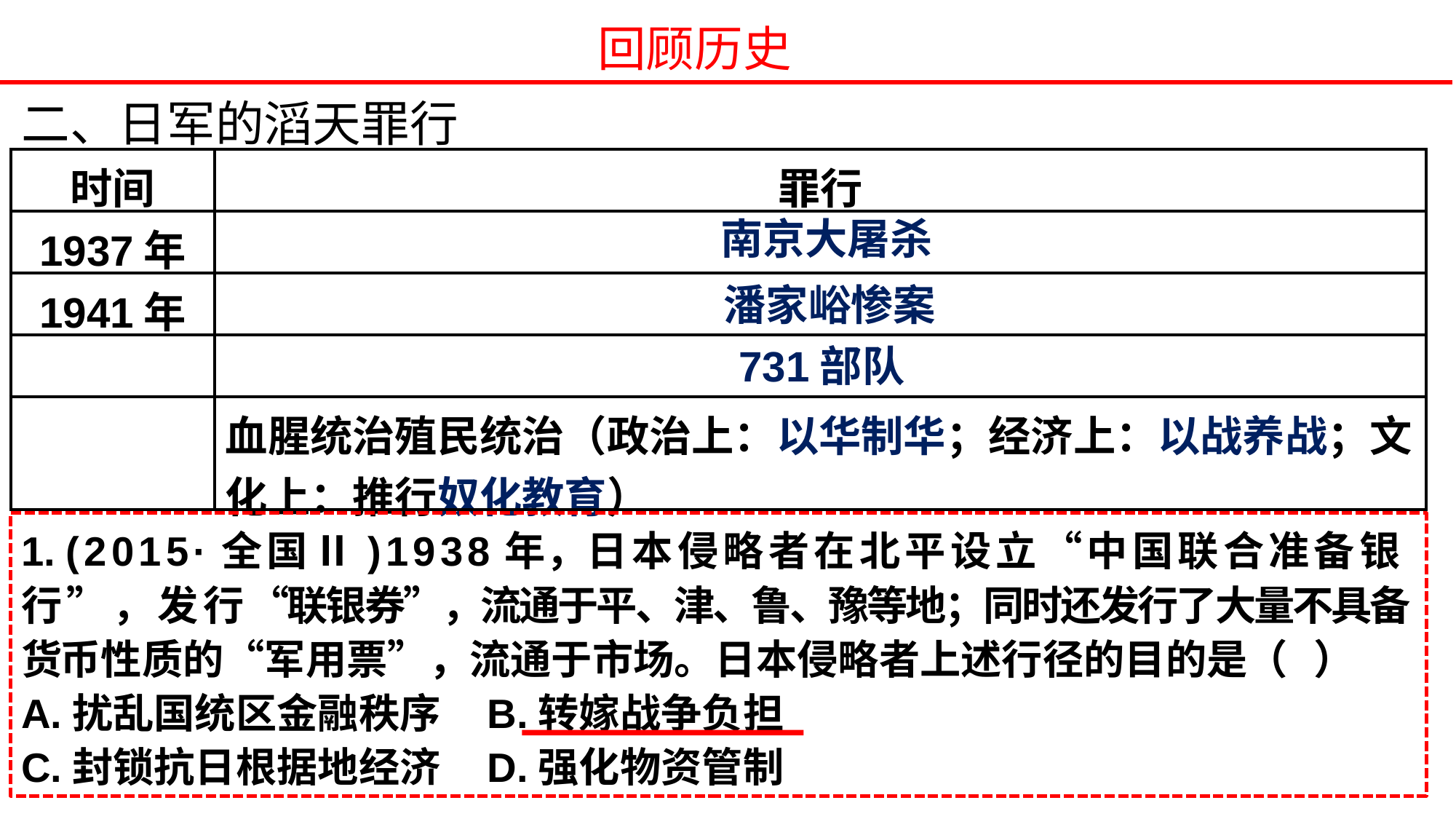

回顾历史
二、日军的滔天罪行
| 时间 | 罪行 |
| --- | --- |
| 1937年 |  |
| 1941年 |  |
|  |  |
|  | 血腥统治殖民统治（政治上：以华制华；经济上：以战养战；文化上：推行奴化教育） |
南京大屠杀
潘家峪惨案
731部队
1. (2015·全国Ⅱ)1938年，日本侵略者在北平设立“中国联合准备银行”，发行“联银券”，流通于平、津、鲁、豫等地；同时还发行了大量不具备货币性质的“军用票”，流通于市场。日本侵略者上述行径的目的是（    ）
A.扰乱国统区金融秩序    B.转嫁战争负担
C.封锁抗日根据地经济    D.强化物资管制